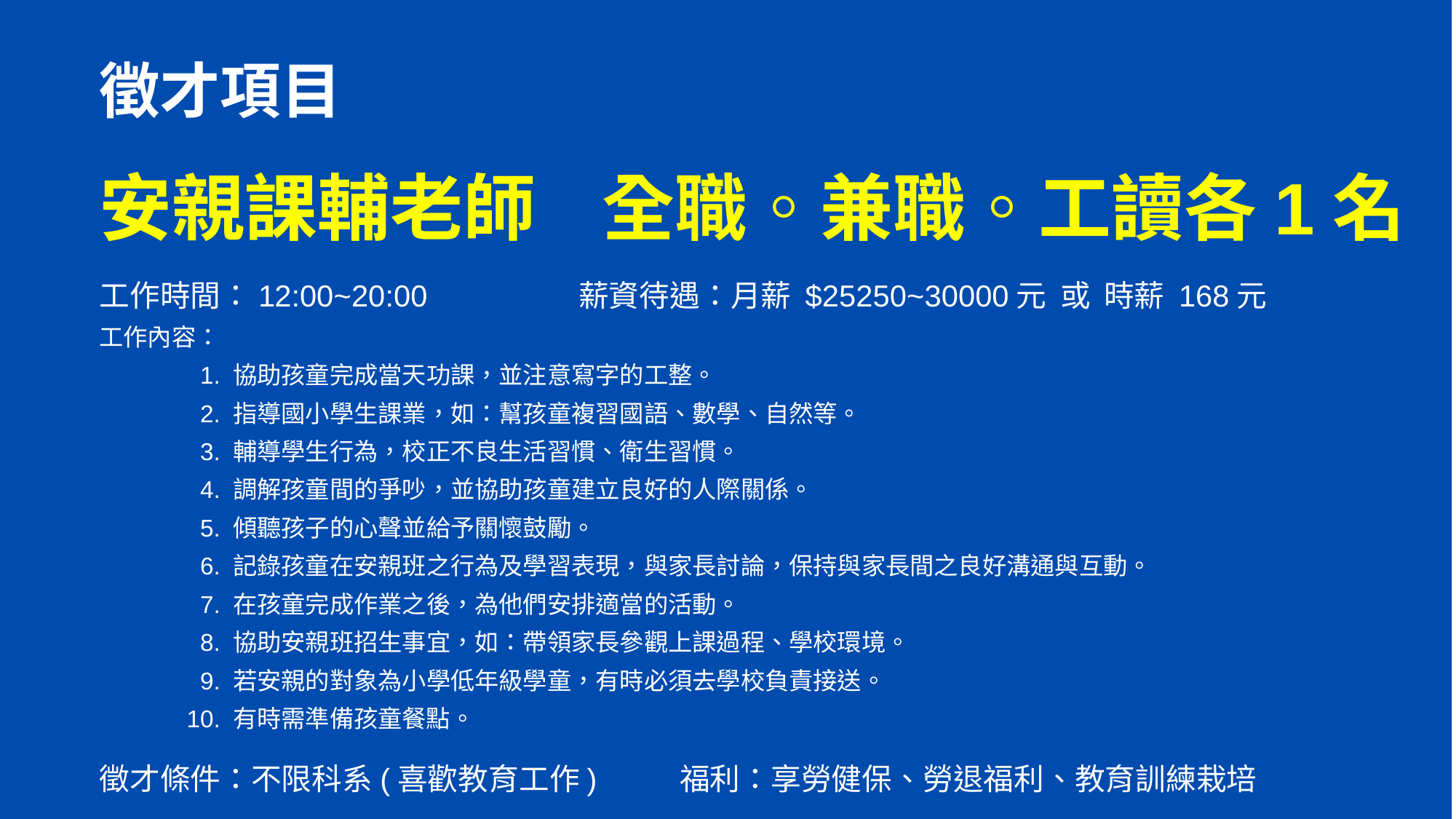

徵才項目
安親課輔老師    全職◦兼職◦工讀各1名
工作時間：12:00~20:00                 薪資待遇：月薪 $25250~30000元  或  時薪 168元
工作內容：
               1. 協助孩童完成當天功課，並注意寫字的工整。
               2. 指導國小學生課業，如：幫孩童複習國語、數學、自然等。
               3. 輔導學生行為，校正不良生活習慣、衛生習慣。
               4. 調解孩童間的爭吵，並協助孩童建立良好的人際關係。
               5. 傾聽孩子的心聲並給予關懷鼓勵。
               6. 記錄孩童在安親班之行為及學習表現，與家長討論，保持與家長間之良好溝通與互動。
               7. 在孩童完成作業之後，為他們安排適當的活動。
               8. 協助安親班招生事宜，如：帶領家長參觀上課過程、學校環境。
               9. 若安親的對象為小學低年級學童，有時必須去學校負責接送。
             10. 有時需準備孩童餐點。
徵才條件：不限科系(喜歡教育工作)         福利：享勞健保、勞退福利、教育訓練栽培